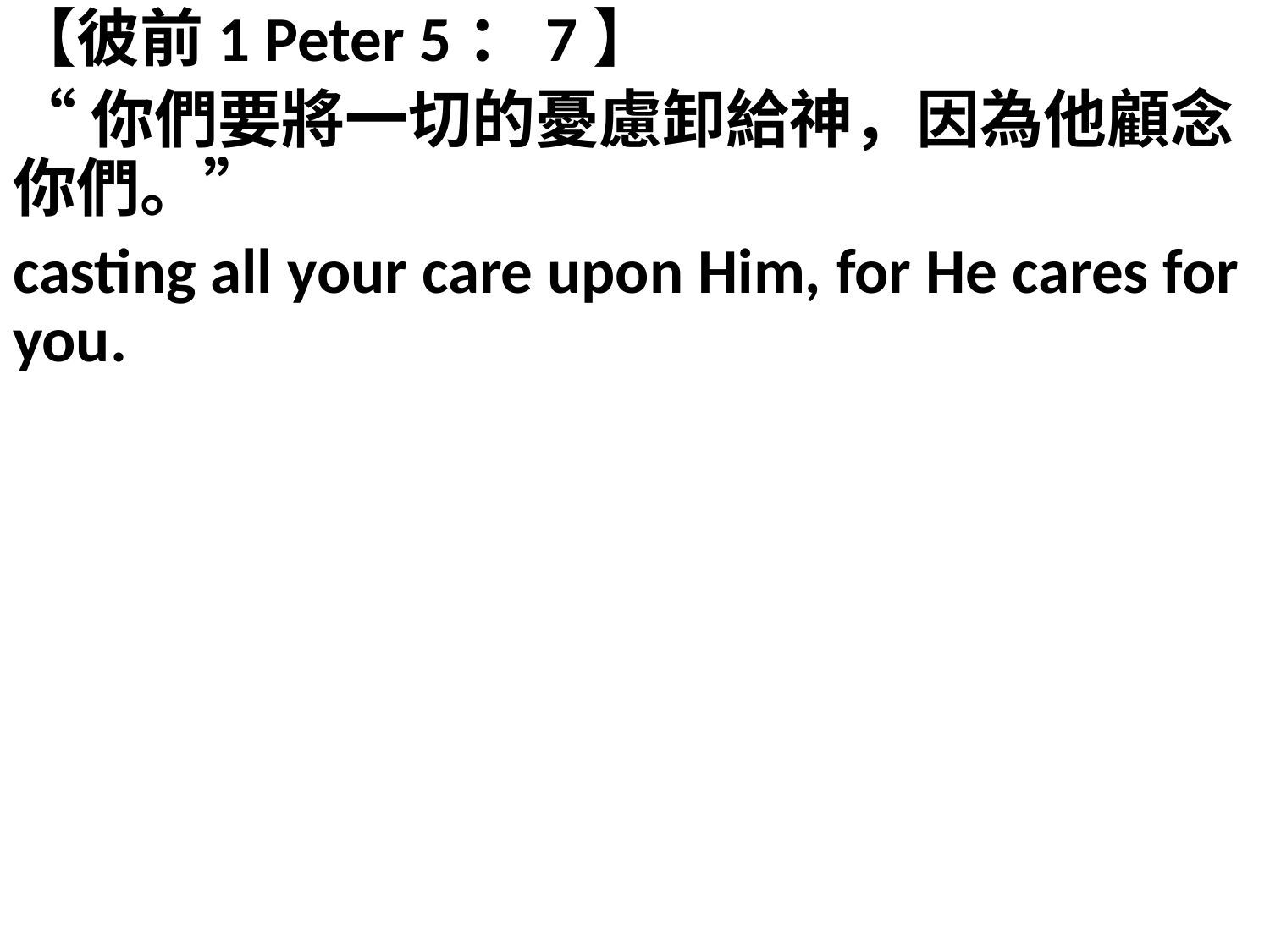

【彼前1 Peter 5：7】
“你們要將一切的憂慮卸給神，因為他顧念你們。”
casting all your care upon Him, for He cares for you.